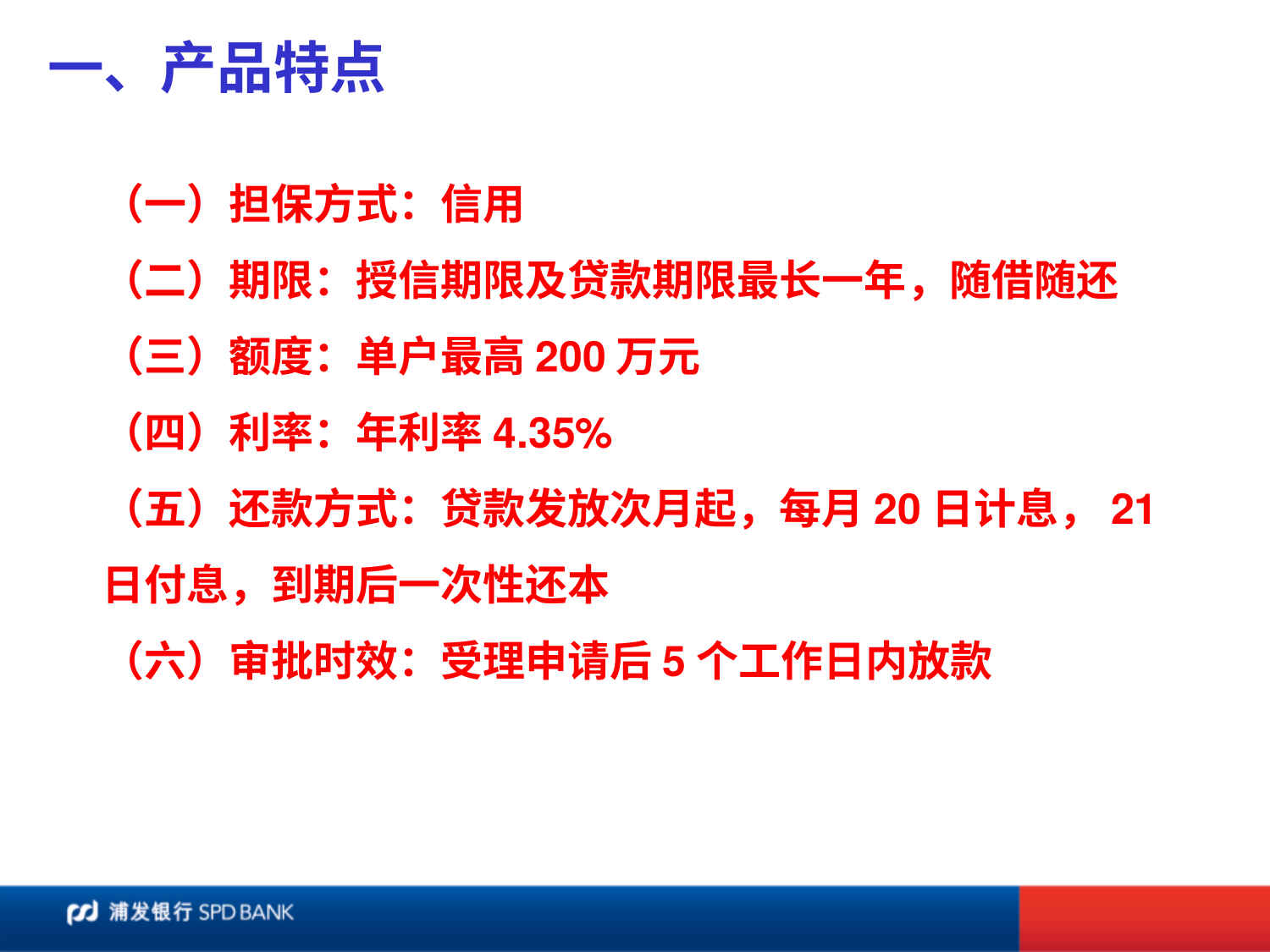

一、产品特点

（一）担保方式：信用
（二）期限：授信期限及贷款期限最长一年，随借随还
（三）额度：单户最高200万元
（四）利率：年利率4.35%
（五）还款方式：贷款发放次月起，每月20日计息，21日付息，到期后一次性还本
（六）审批时效：受理申请后5个工作日内放款